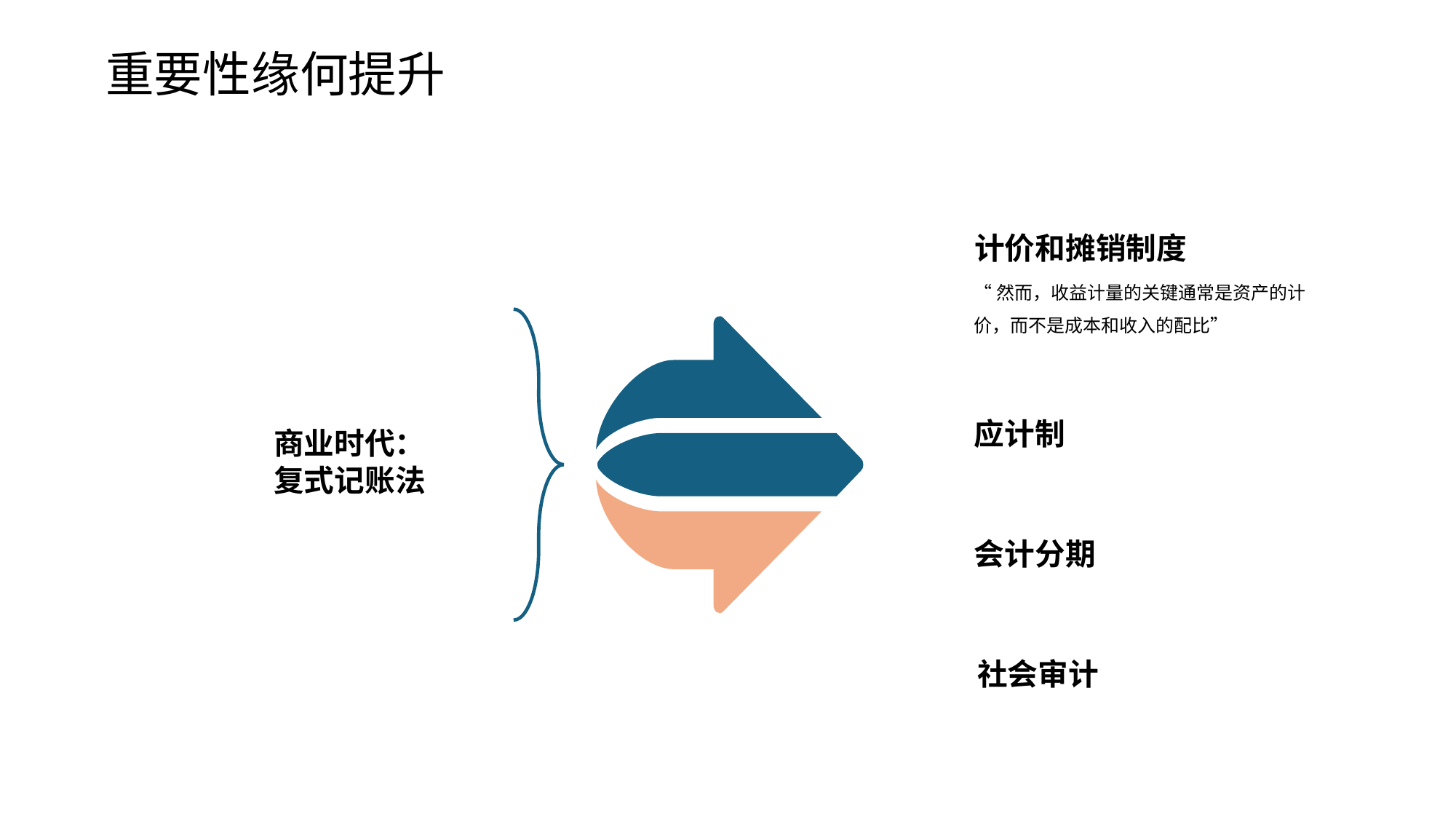

重要性缘何提升
计价和摊销制度
“然而，收益计量的关键通常是资产的计价，而不是成本和收入的配比”

应计制
商业时代：
复式记账法
会计分期
社会审计